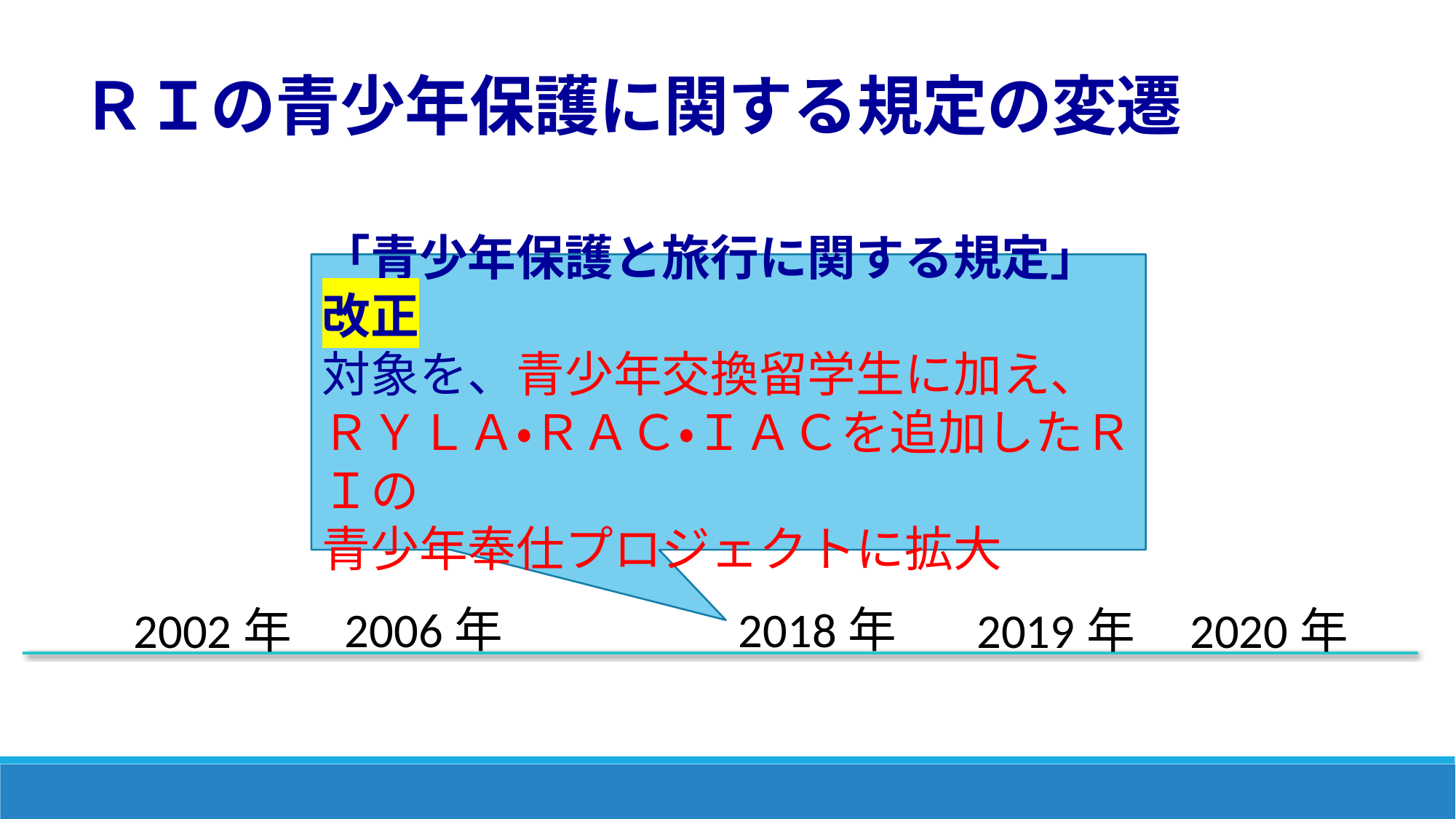

ＲＩの青少年保護に関する規定の変遷
「青少年保護と旅行に関する規定」改正
対象を、青少年交換留学生に加え、
ＲＹＬＡ・ＲＡＣ・ＩＡＣを追加したＲＩの
青少年奉仕プロジェクトに拡大
2018年
2006年
2020年
2002年
2019年